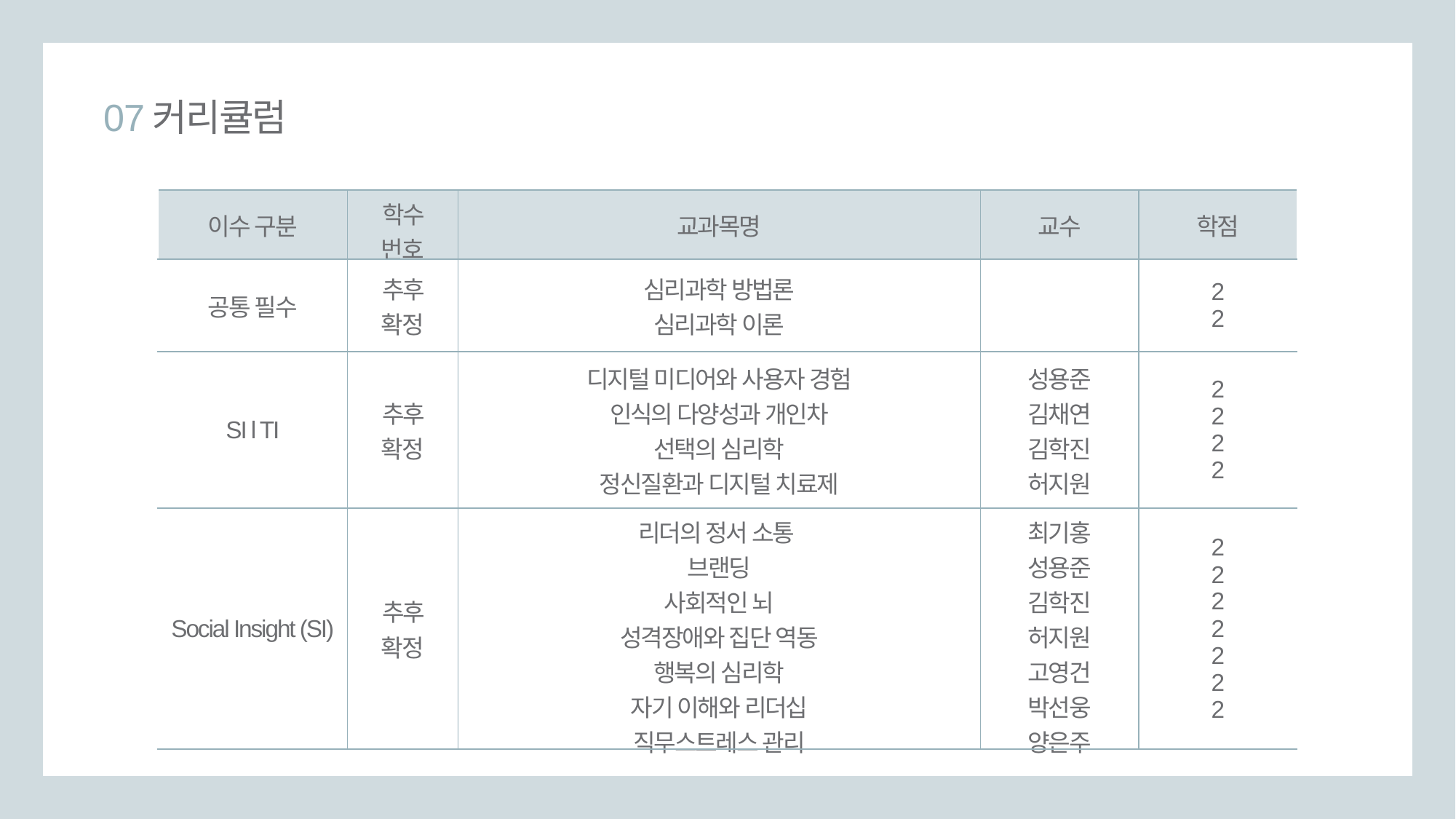

07
커리큘럼
| 이수 구분 | 학수 번호 | 교과목명 | 교수 | 학점 |
| --- | --- | --- | --- | --- |
| 공통 필수 | 추후 확정 | 심리과학 방법론 심리과학 이론 |  | 2 2 |
| SI l TI | 추후 확정 | 디지털 미디어와 사용자 경험 인식의 다양성과 개인차 선택의 심리학 정신질환과 디지털 치료제 | 성용준 김채연 김학진 허지원 | 2 2 2 2 |
| Social Insight (SI) | 추후 확정 | 리더의 정서 소통 브랜딩 사회적인 뇌 성격장애와 집단 역동 행복의 심리학 자기 이해와 리더십 직무스트레스 관리 | 최기홍 성용준 김학진 허지원 고영건 박선웅 양은주 | 2 2 2 2 2 2 2 |